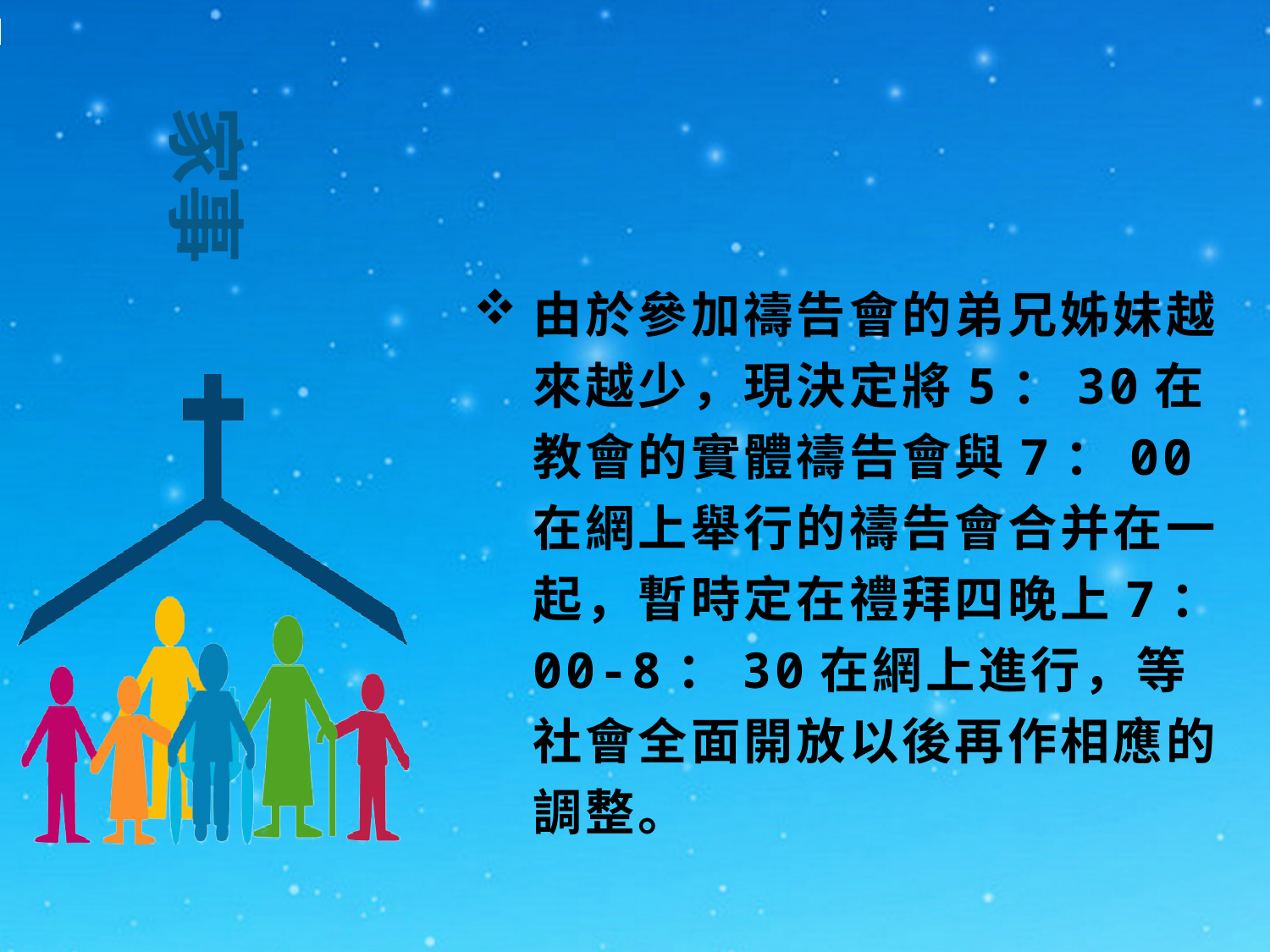

由於參加禱告會的弟兄姊妹越來越少，現決定將5：30在教會的實體禱告會與7：00在網上舉行的禱告會合并在一起，暫時定在禮拜四晚上7：00-8：30在網上進行，等社會全面開放以後再作相應的調整。